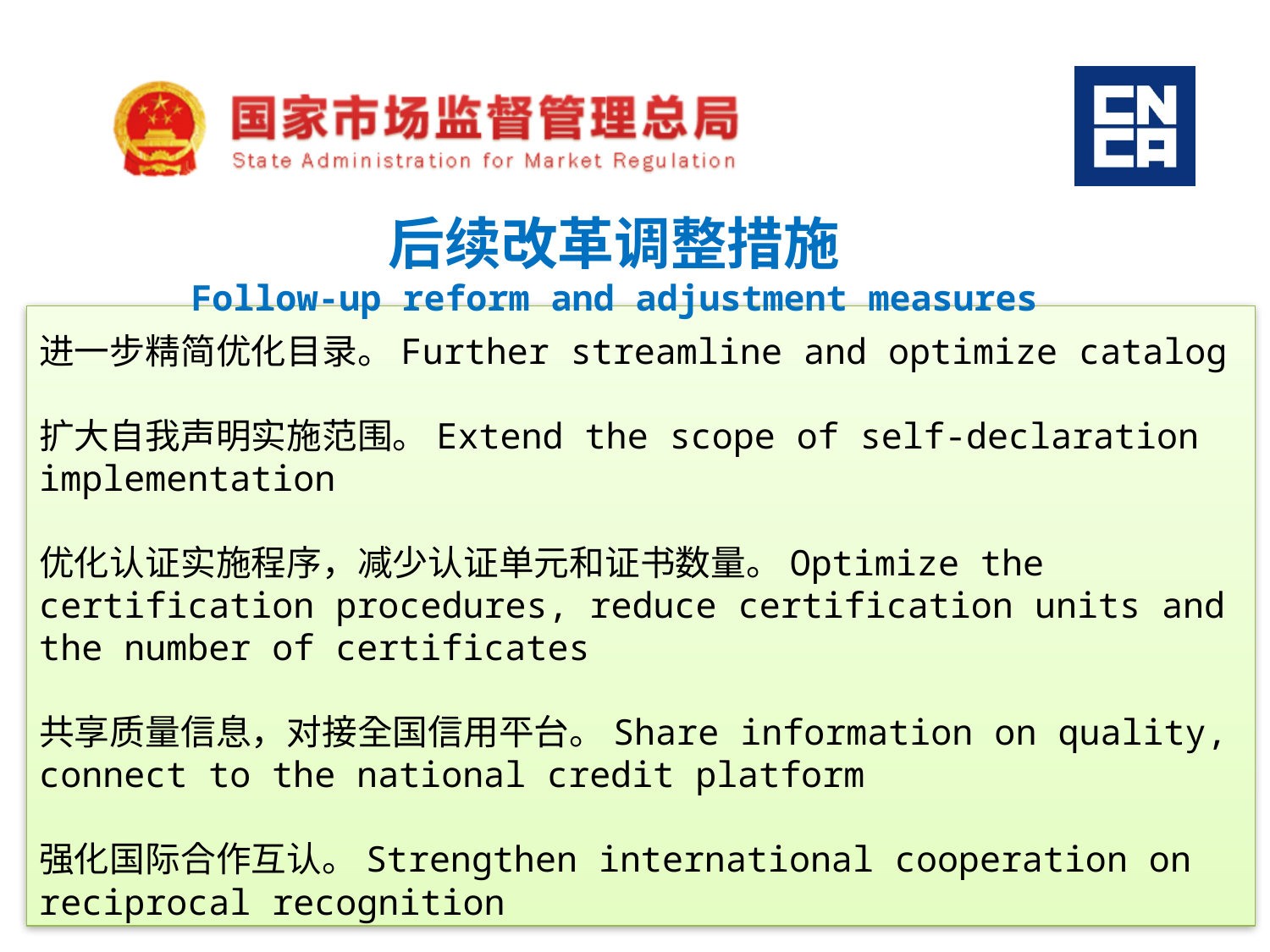

后续改革调整措施
Follow-up reform and adjustment measures

进一步精简优化目录。Further streamline and optimize catalog

扩大自我声明实施范围。Extend the scope of self-declaration implementation

优化认证实施程序，减少认证单元和证书数量。Optimize the certification procedures, reduce certification units and the number of certificates

共享质量信息，对接全国信用平台。Share information on quality, connect to the national credit platform

强化国际合作互认。Strengthen international cooperation on reciprocal recognition